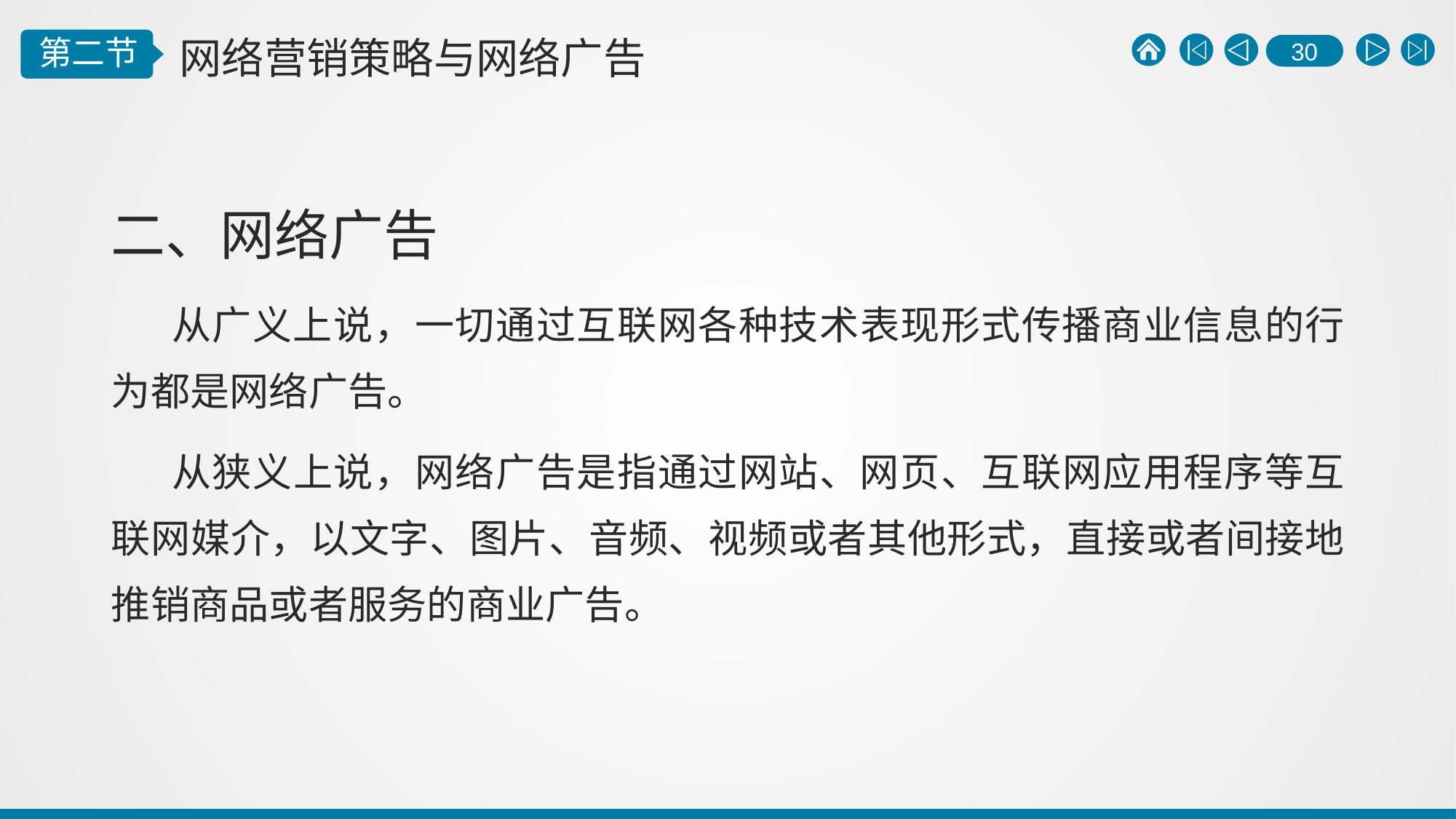

二、网络广告
从广义上说，一切通过互联网各种技术表现形式传播商业信息的行为都是网络广告。
从狭义上说，网络广告是指通过网站、网页、互联网应用程序等互联网媒介，以文字、图片、音频、视频或者其他形式，直接或者间接地推销商品或者服务的商业广告。